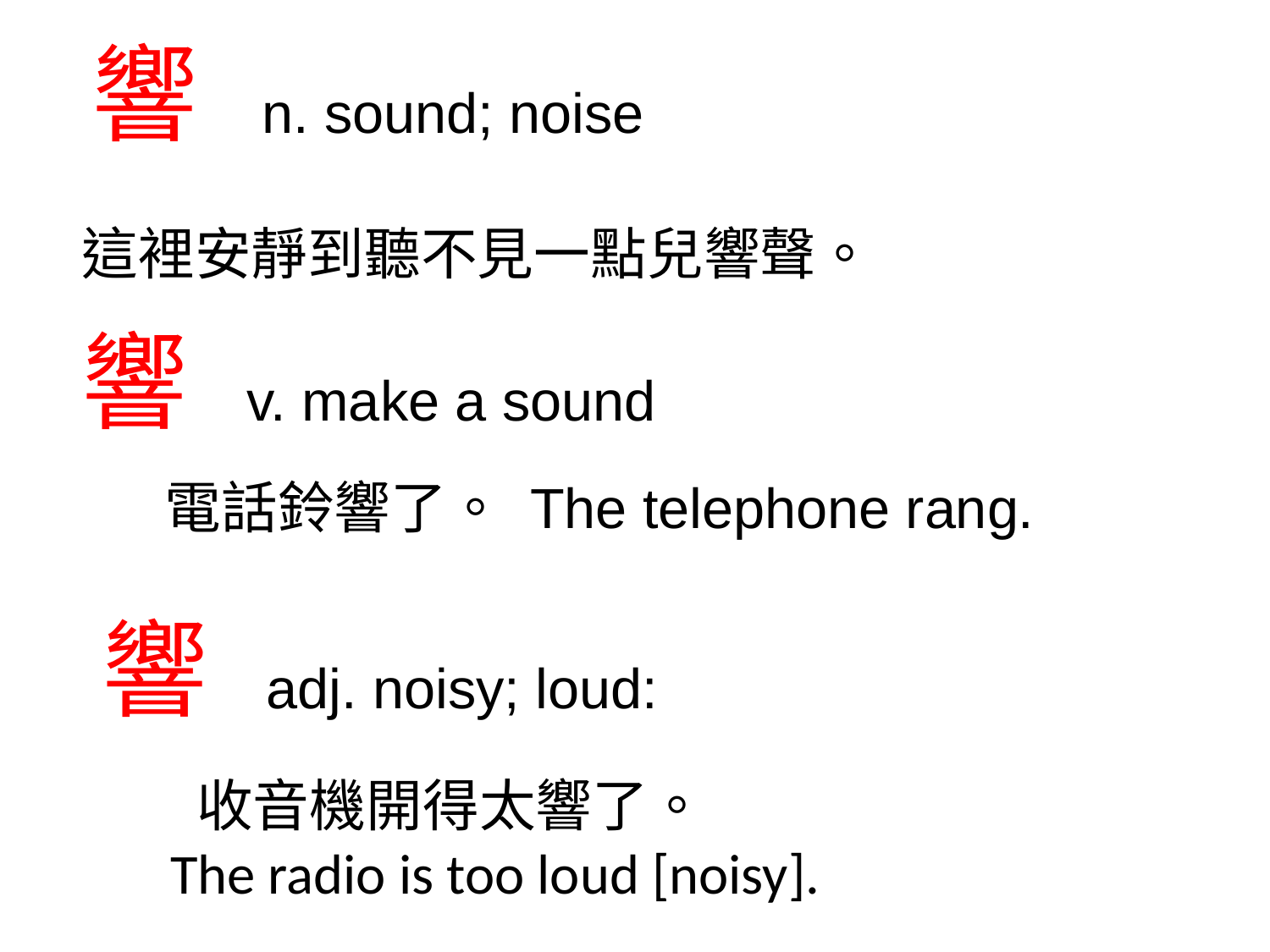

響  n. sound; noise
這裡安靜到聽不見一點兒響聲。
響 v. make a sound
電話鈴響了。 The telephone rang.
響 adj. noisy; loud:
 收音機開得太響了。
The radio is too loud [noisy].